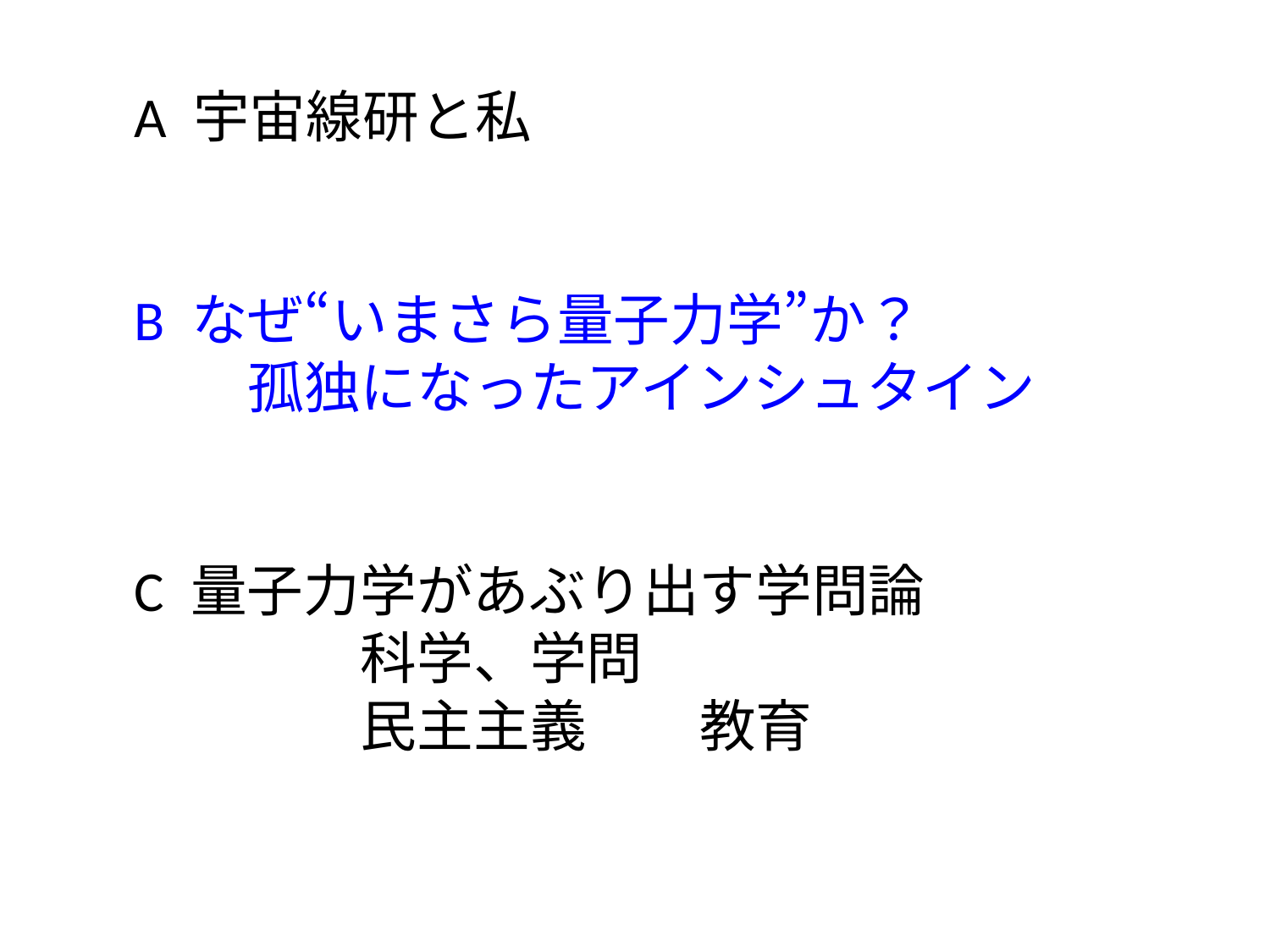

A 宇宙線研と私

B なぜ“いまさら量子力学”か？
　　孤独になったアインシュタイン

C 量子力学があぶり出す学問論
　　　　科学、学問
　　　　民主主義　　教育